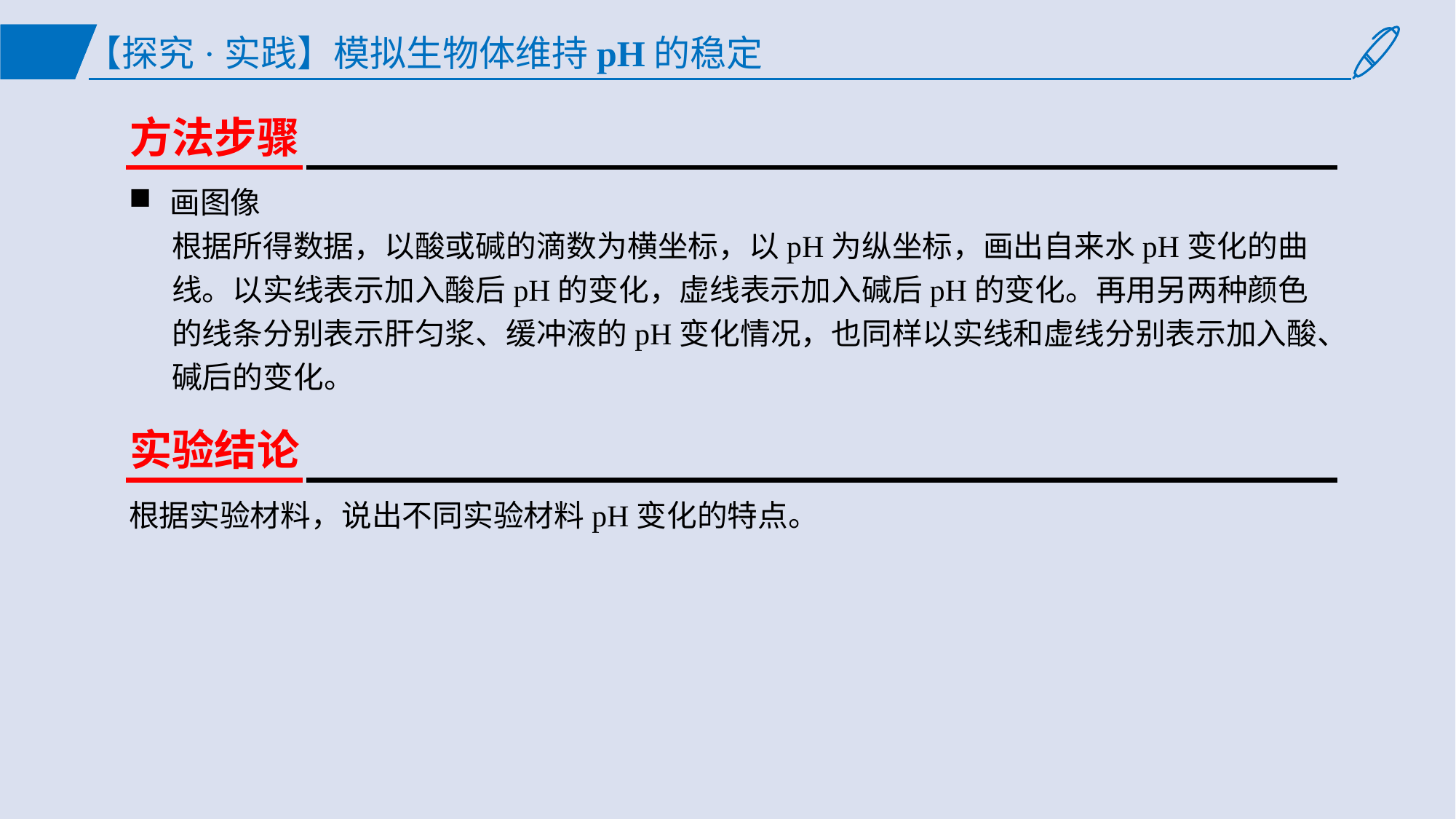

【探究·实践】模拟生物体维持pH的稳定

方法步骤
画图像
根据所得数据，以酸或碱的滴数为横坐标，以pH为纵坐标，画出自来水pH变化的曲线。以实线表示加入酸后pH的变化，虚线表示加入碱后pH的变化。再用另两种颜色的线条分别表示肝匀浆、缓冲液的pH变化情况，也同样以实线和虚线分别表示加入酸、碱后的变化。
实验结论
根据实验材料，说出不同实验材料pH变化的特点。